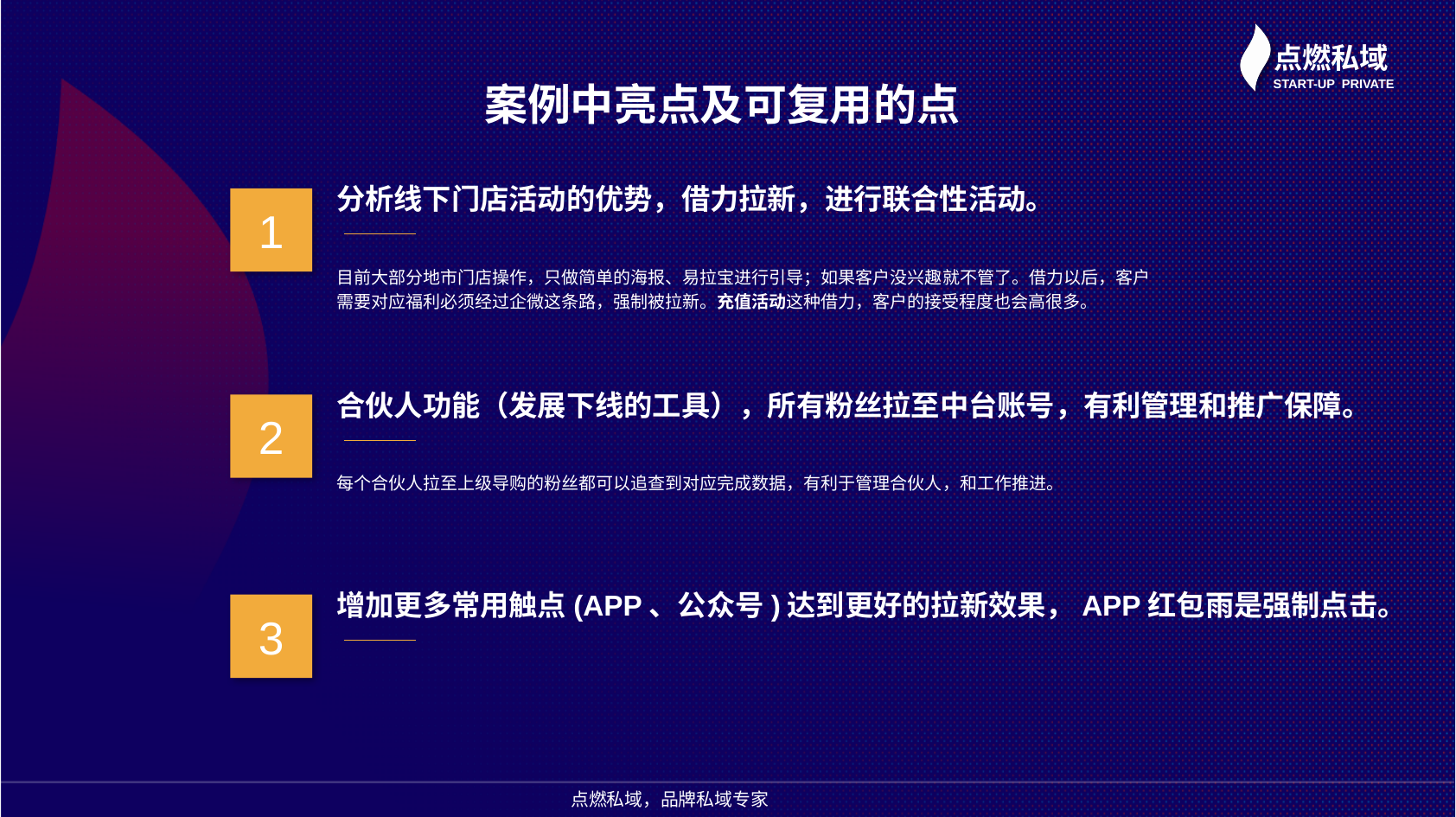

案例中亮点及可复用的点
分析线下门店活动的优势，借力拉新，进行联合性活动。

1

目前大部分地市门店操作，只做简单的海报、易拉宝进行引导；如果客户没兴趣就不管了。借力以后，客户需要对应福利必须经过企微这条路，强制被拉新。充值活动这种借力，客户的接受程度也会高很多。
合伙人功能（发展下线的工具），所有粉丝拉至中台账号，有利管理和推广保障。

2

每个合伙人拉至上级导购的粉丝都可以追查到对应完成数据，有利于管理合伙人，和工作推进。
增加更多常用触点(APP、公众号)达到更好的拉新效果，APP红包雨是强制点击。

3

点燃私域，品牌私域专家